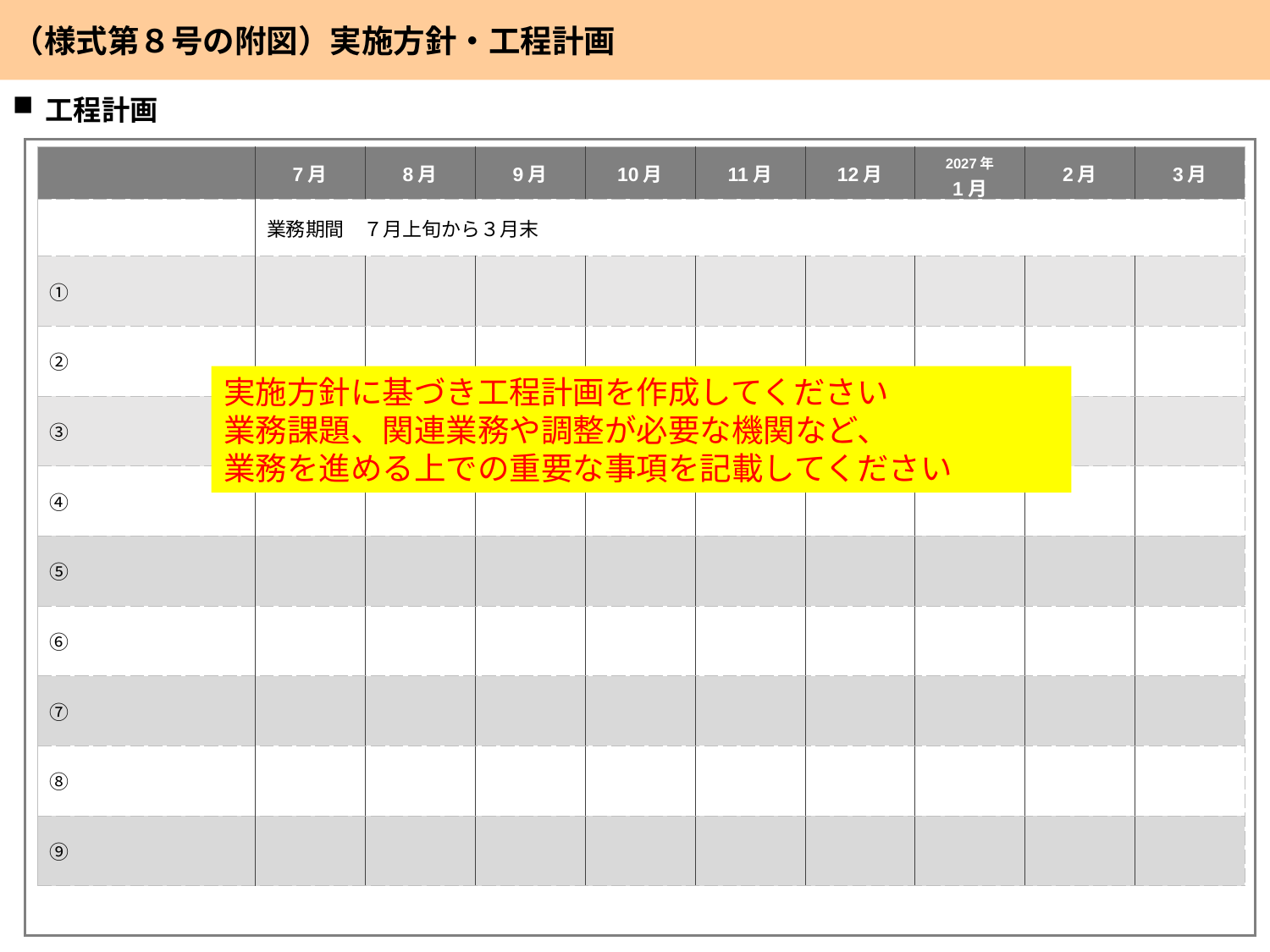

（様式第８号の附図）実施方針・工程計画
工程計画

|  | 7月 | 8月 | 9月 | 10月 | 11月 | 12月 | 2027年 1月 | 2月 | 3月 |
| --- | --- | --- | --- | --- | --- | --- | --- | --- | --- |
|  | 業務期間　７月上旬から３月末 |  |  |  |  |  |  |  |  |
| ① |  |  |  |  |  |  |  |  |  |
| ② |  |  |  |  |  |  |  |  |  |
| ③ |  |  |  |  |  |  |  |  |  |
| ④ |  |  |  |  |  |  |  |  |  |
| ⑤ |  |  |  |  |  |  |  |  |  |
| ⑥ |  |  |  |  |  |  |  |  |  |
| ⑦ |  |  |  |  |  |  |  |  |  |
| ⑧ |  |  |  |  |  |  |  |  |  |
| ⑨ |  |  |  |  |  |  |  |  |  |
実施方針に基づき工程計画を作成してください
業務課題、関連業務や調整が必要な機関など、
業務を進める上での重要な事項を記載してください